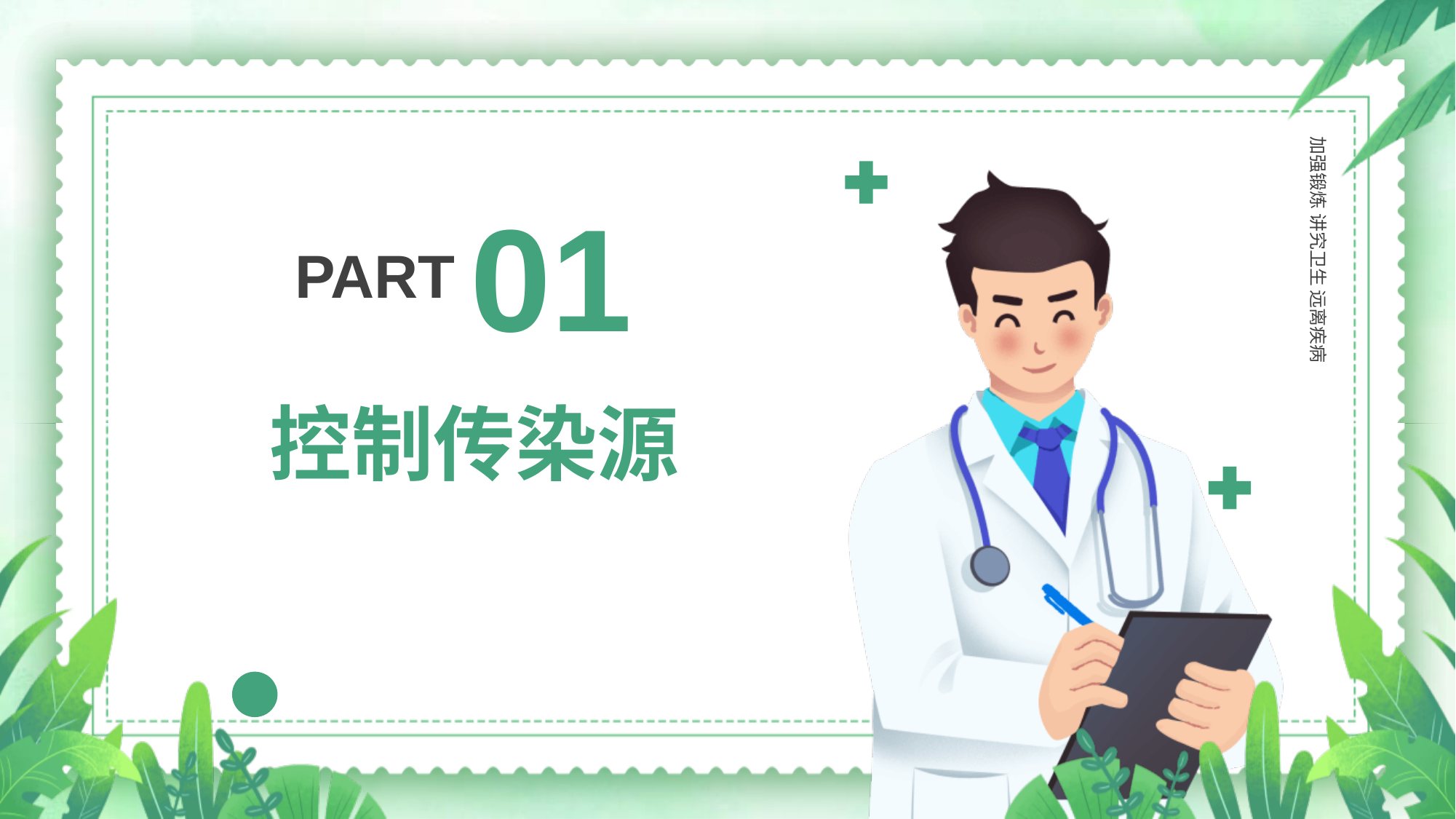

加强锻炼 讲究卫生 远离疾病
https://www.ypppt.com/

01
PART
控制传染源